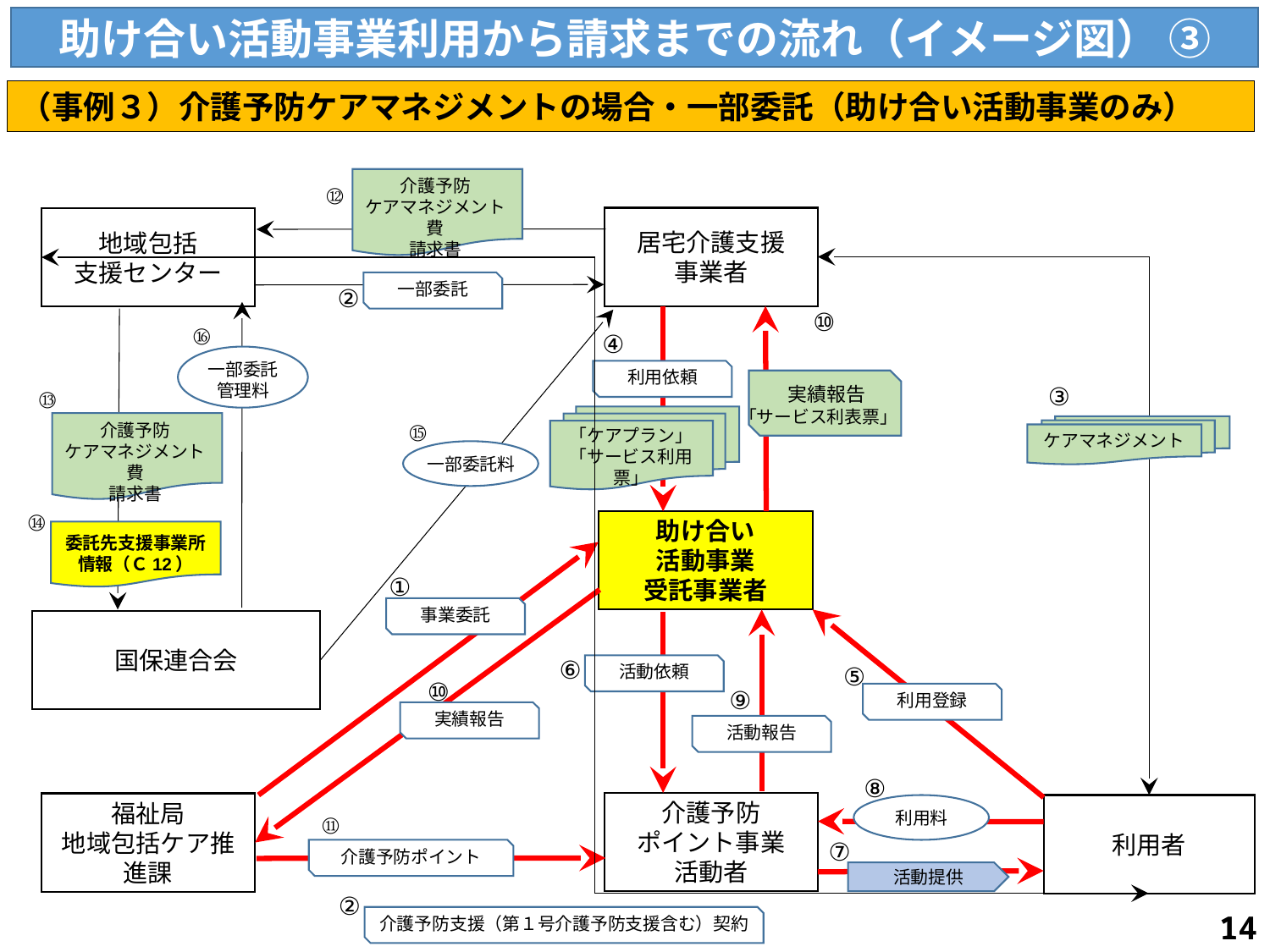

助け合い活動事業利用から請求までの流れ（イメージ図） ③
（事例３）介護予防ケアマネジメントの場合・一部委託（助け合い活動事業のみ）
介護予防
ケアマネジメント費
請求書

⑫
居宅介護支援
事業者
地域包括
支援センター
一部委託

②
⑩
⑯
④

一部委託
管理料
利用依頼

実績報告
「サービス利表票」
③
⑬

「ケアプラン」
「サービス利用票」
⑮
介護予防
ケアマネジメント費
請求書

ケアマネジメント

一部委託料
⑭
助け合い
活動事業
受託事業者

委託先支援事業所
情報（Ｃ12）
①
事業委託

国保連合会
⑥
活動依頼

⑤
⑩
⑨
利用登録

実績報告

活動報告

⑧
介護予防
ポイント事業
活動者
福祉局
地域包括ケア推進課

利用料
利用者
⑪
⑦
介護予防ポイント

活動提供

②
14
介護予防支援（第１号介護予防支援含む）契約